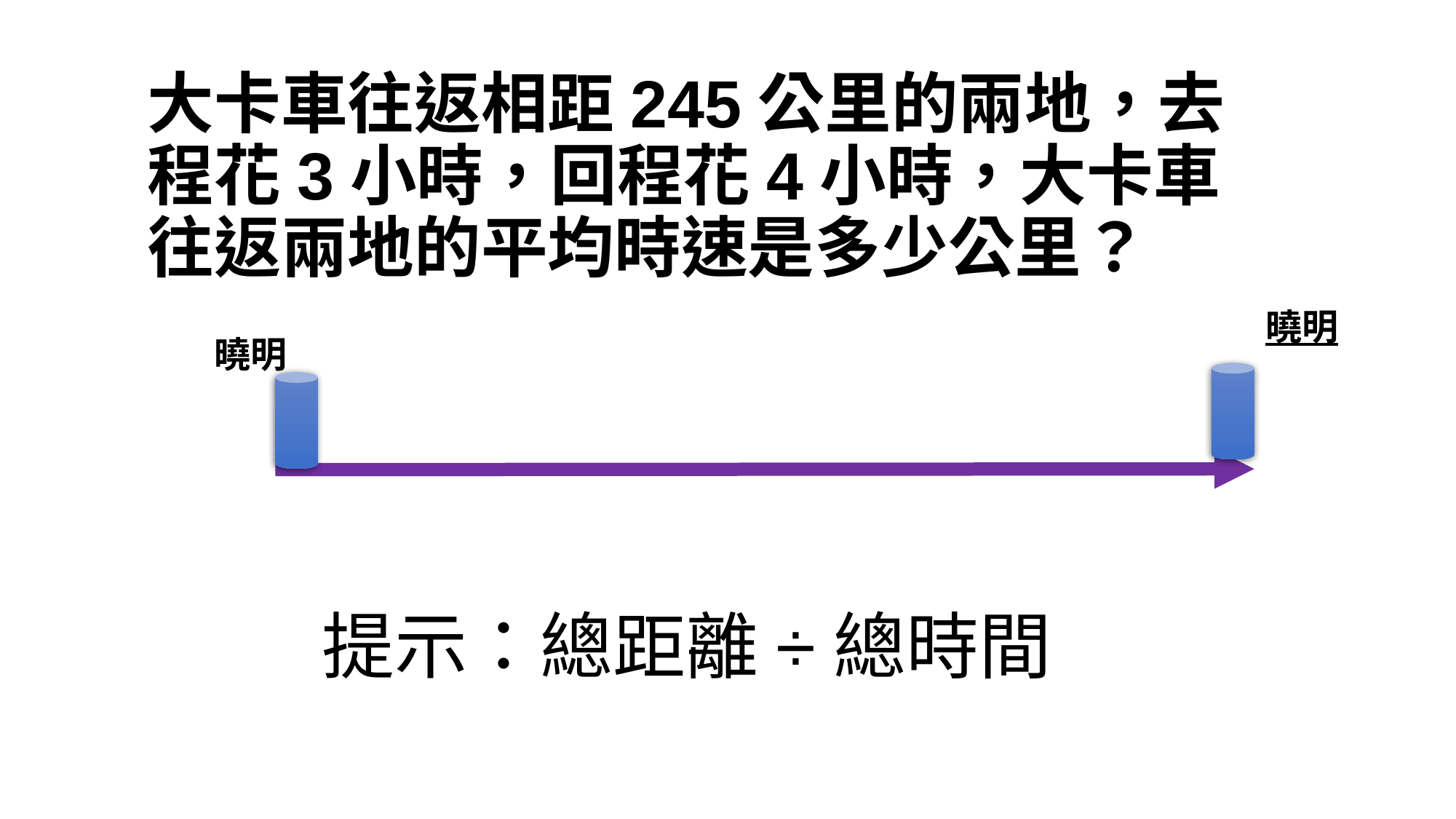

# 大卡車往返相距245公里的兩地，去程花3小時，回程花4小時，大卡車往返兩地的平均時速是多少公里？
曉明
曉明

提示：總距離÷總時間